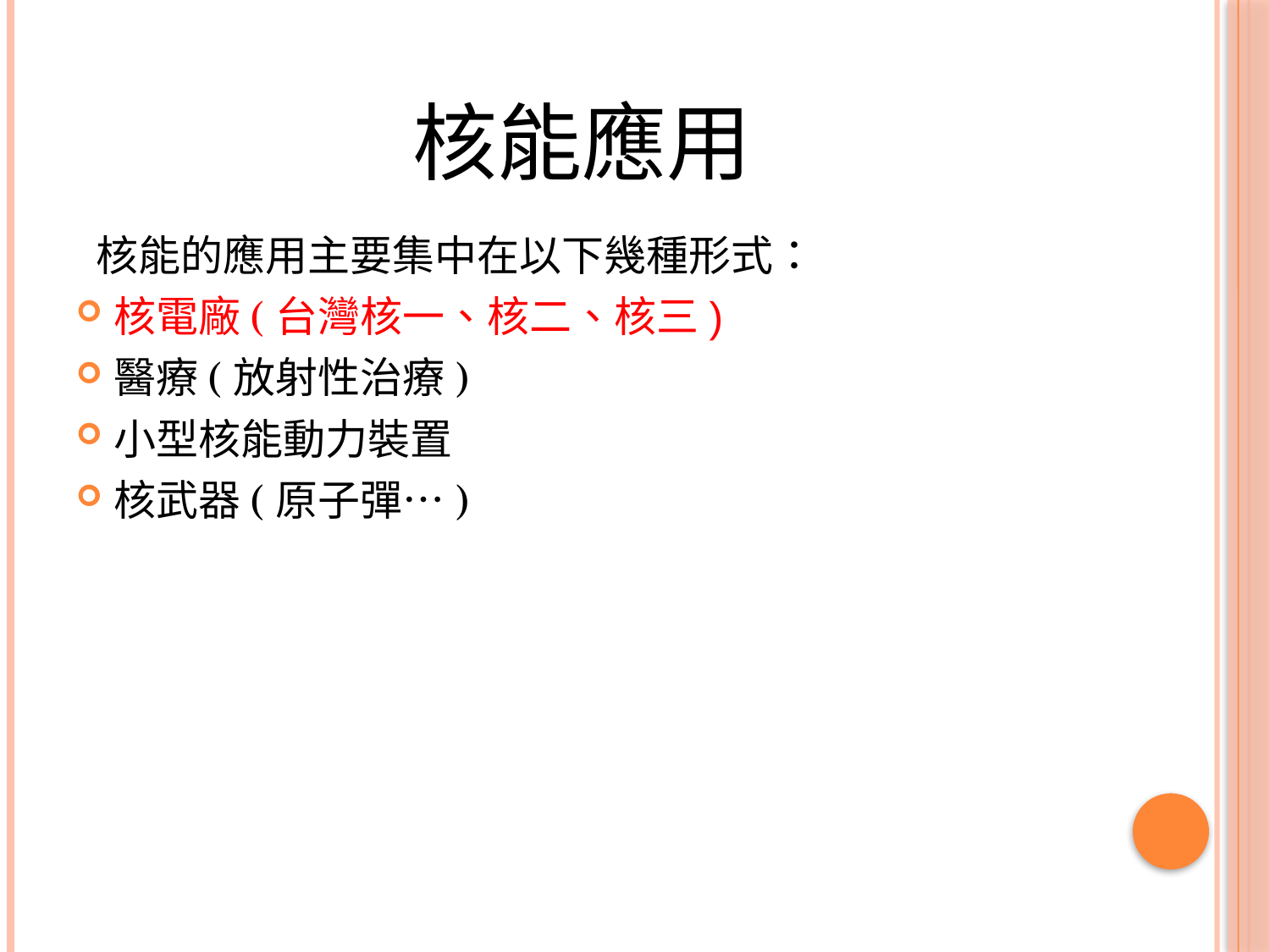

# 核能應用
 核能的應用主要集中在以下幾種形式：
核電廠(台灣核一、核二、核三)
醫療(放射性治療)
小型核能動力裝置
核武器(原子彈…)